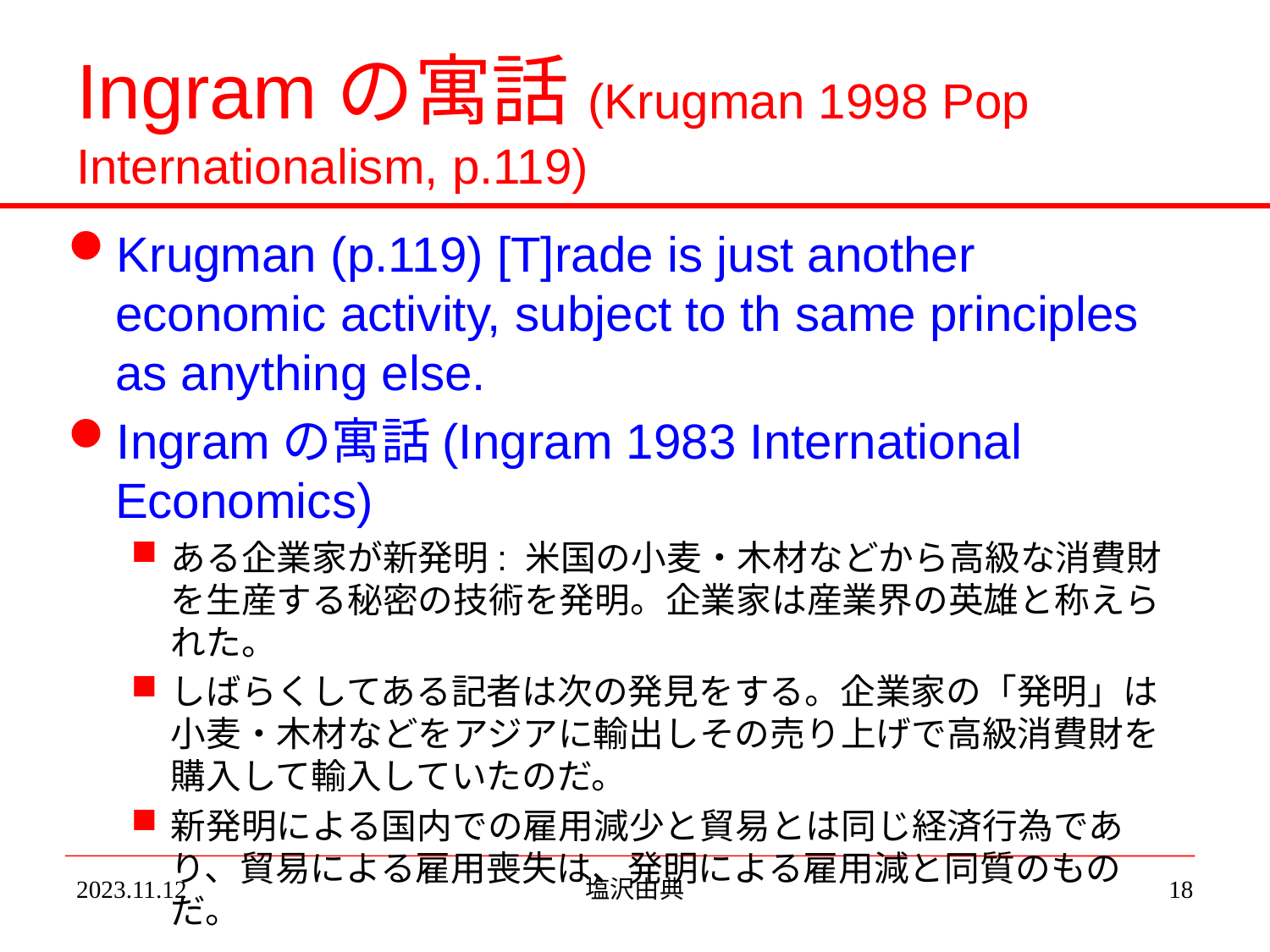

# Ingramの寓話(Krugman 1998 Pop Internationalism, p.119)
Krugman (p.119) [T]rade is just another economic activity, subject to th same principles as anything else.
Ingramの寓話(Ingram 1983 International Economics)
ある企業家が新発明: 米国の小麦・木材などから高級な消費財を生産する秘密の技術を発明。企業家は産業界の英雄と称えられた。
しばらくしてある記者は次の発見をする。企業家の「発明」は小麦・木材などをアジアに輸出しその売り上げで高級消費財を購入して輸入していたのだ。
新発明による国内での雇用減少と貿易とは同じ経済行為であり、貿易による雇用喪失は、発明による雇用減と同質のものだ。
2023.11.12
塩沢由典
18